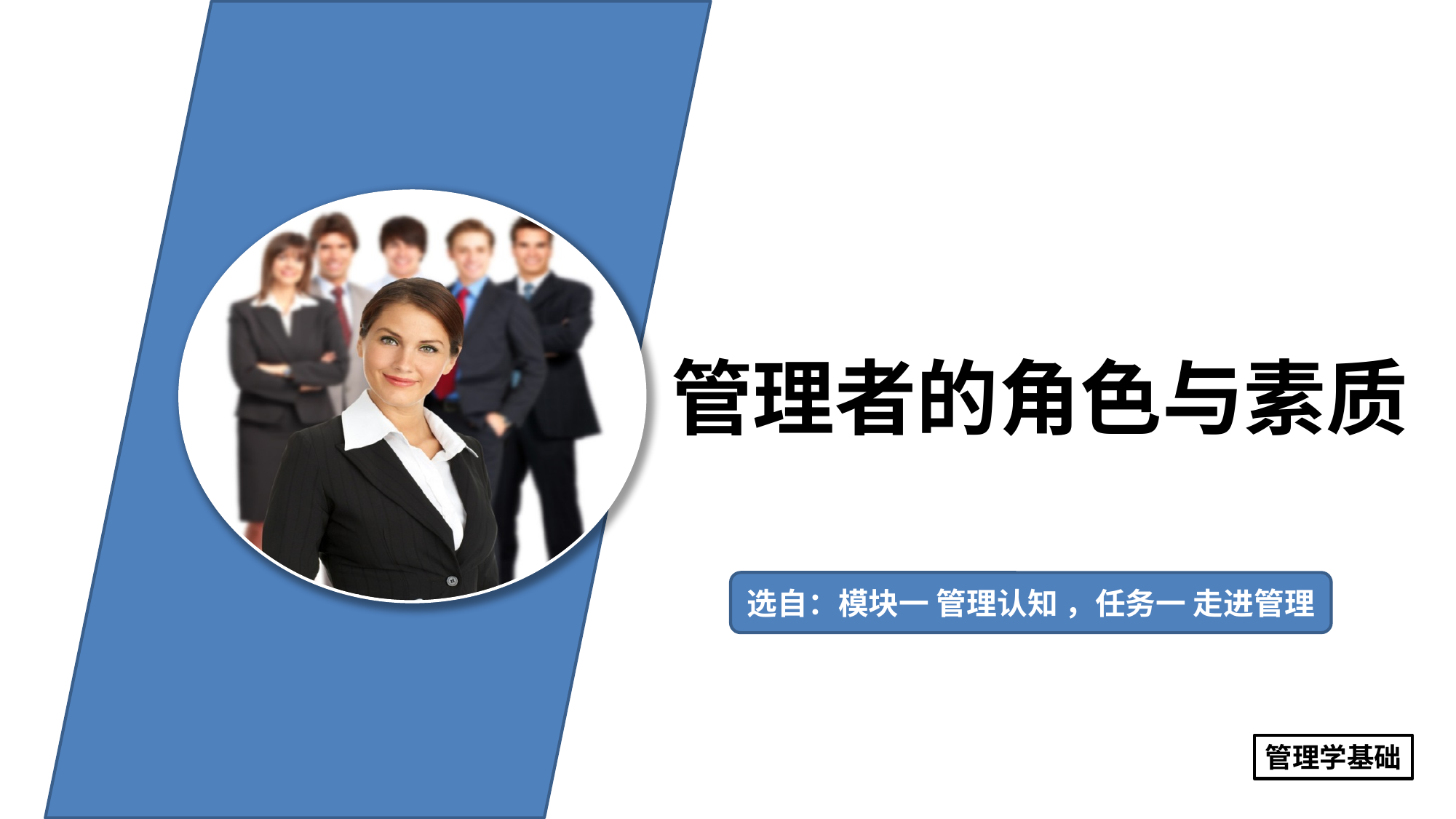

管理者的角色与素质
选自：模块一 管理认知 ，任务一 走进管理
管理学基础
管理学基础